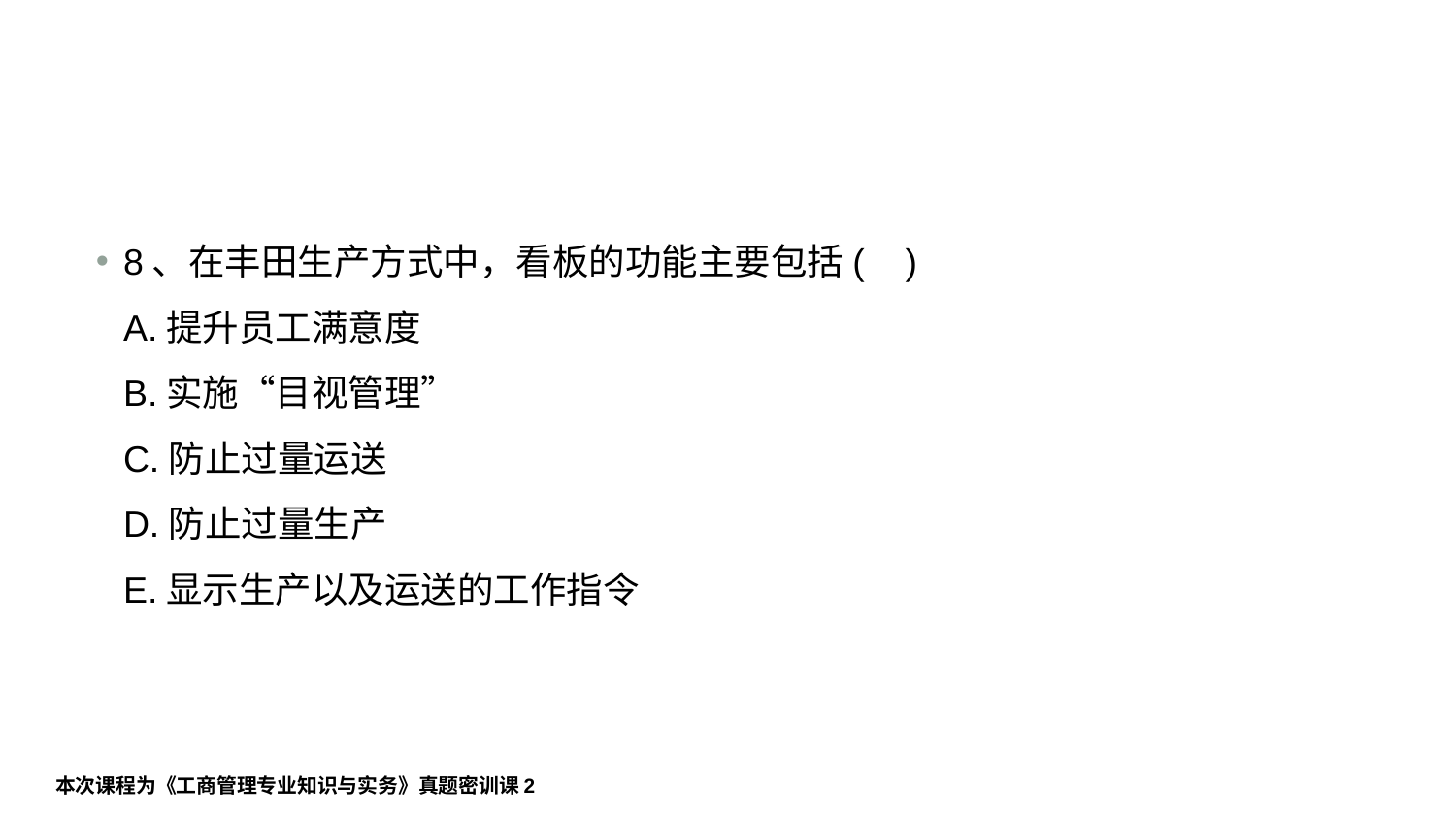

8、在丰田生产方式中，看板的功能主要包括(    )
A.提升员工满意度
B.实施“目视管理”
C.防止过量运送
D.防止过量生产
E.显示生产以及运送的工作指令